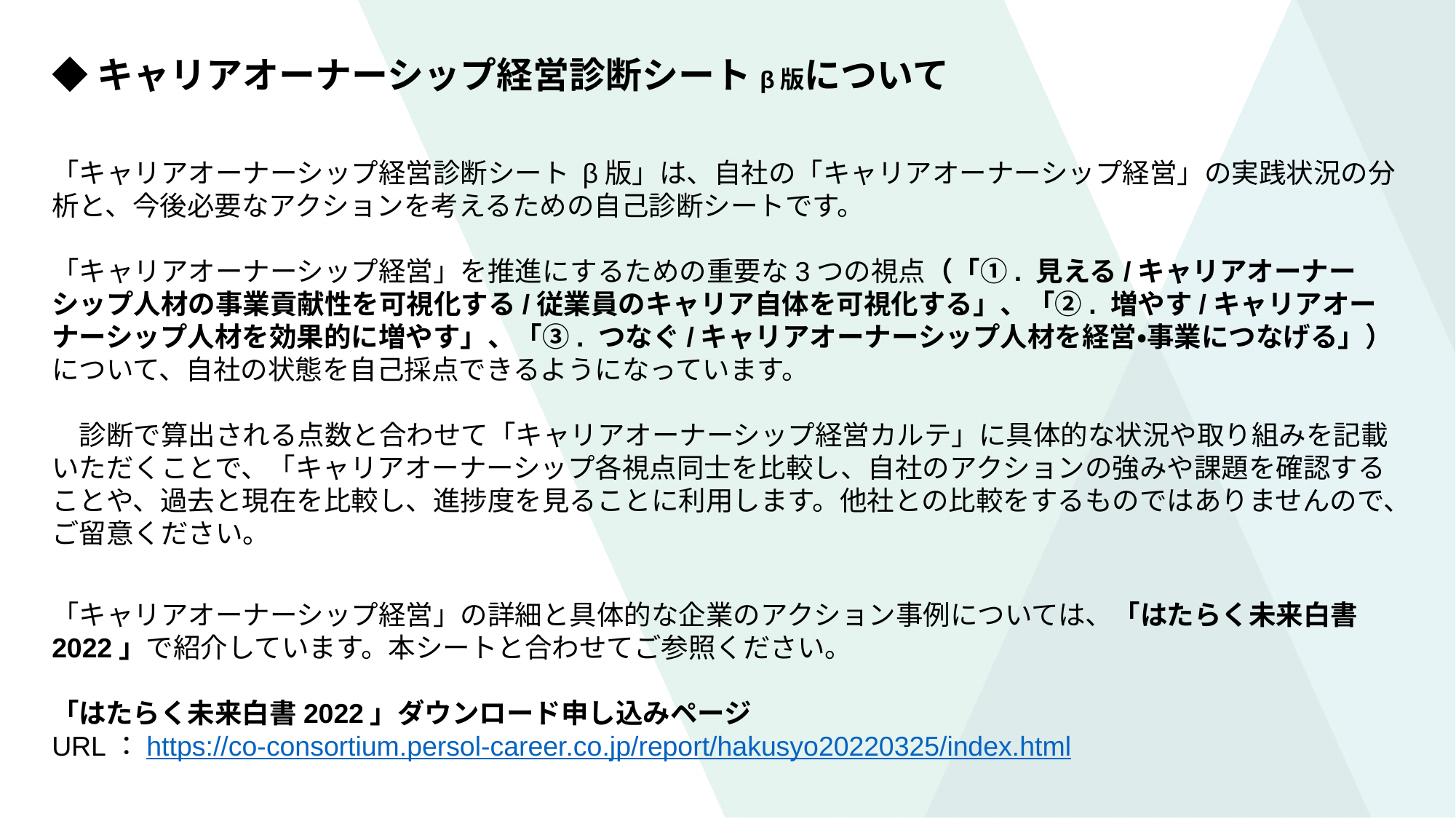

◆キャリアオーナーシップ経営診断シートβ版について

「キャリアオーナーシップ経営診断シート β版」は、自社の「キャリアオーナーシップ経営」の実践状況の分析と、今後必要なアクションを考えるための自己診断シートです。

「キャリアオーナーシップ経営」を推進にするための重要な3つの視点（「①. 見える/キャリアオーナーシップ人材の事業貢献性を可視化する/従業員のキャリア自体を可視化する」、「②. 増やす/キャリアオーナーシップ人材を効果的に増やす」、「③. つなぐ/キャリアオーナーシップ人材を経営・事業につなげる」）について、自社の状態を自己採点できるようになっています。

　診断で算出される点数と合わせて「キャリアオーナーシップ経営カルテ」に具体的な状況や取り組みを記載いただくことで、「キャリアオーナーシップ各視点同士を比較し、自社のアクションの強みや課題を確認することや、過去と現在を比較し、進捗度を見ることに利用します。他社との比較をするものではありませんので、ご留意ください。

「キャリアオーナーシップ経営」の詳細と具体的な企業のアクション事例については、「はたらく未来白書2022」で紹介しています。本シートと合わせてご参照ください。

「はたらく未来白書2022」ダウンロード申し込みページ
URL：https://co-consortium.persol-career.co.jp/report/hakusyo20220325/index.html